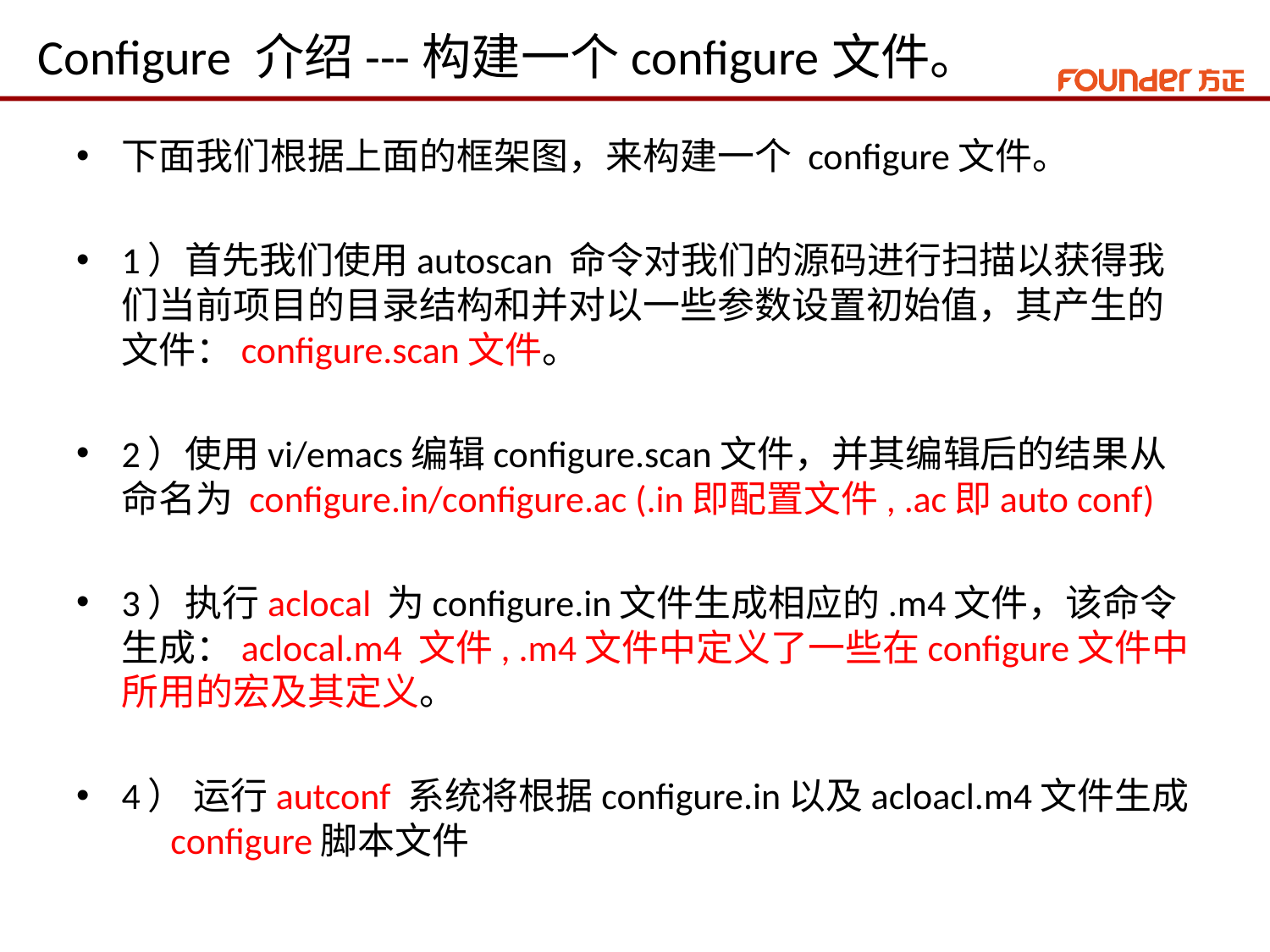

# Configure 介绍---构建一个configure文件。
下面我们根据上面的框架图，来构建一个 configure文件。

1）首先我们使用autoscan 命令对我们的源码进行扫描以获得我们当前项目的目录结构和并对以一些参数设置初始值，其产生的文件：configure.scan文件。

2）使用vi/emacs编辑configure.scan文件，并其编辑后的结果从命名为 configure.in/configure.ac (.in即配置文件, .ac即auto conf)

3）执行aclocal 为configure.in文件生成相应的.m4文件，该命令生成：aclocal.m4 文件, .m4文件中定义了一些在configure文件中所用的宏及其定义。

4） 运行autconf 系统将根据configure.in以及acloacl.m4文件生成      configure脚本文件